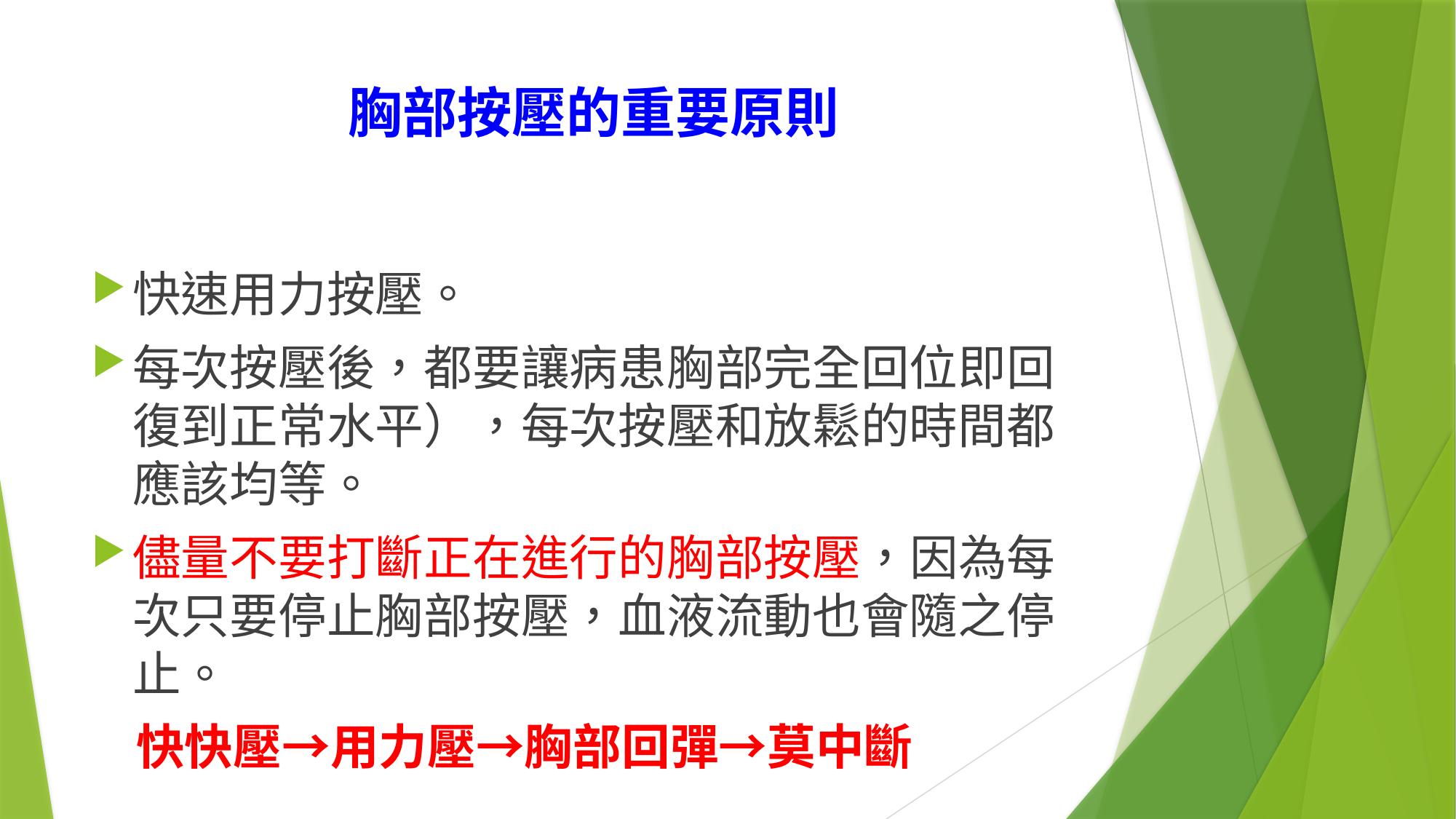

# 胸部按壓的重要原則
快速用力按壓。
每次按壓後，都要讓病患胸部完全回位即回復到正常水平），每次按壓和放鬆的時間都應該均等。
儘量不要打斷正在進行的胸部按壓，因為每次只要停止胸部按壓，血液流動也會隨之停止。
   快快壓→用力壓→胸部回彈→莫中斷